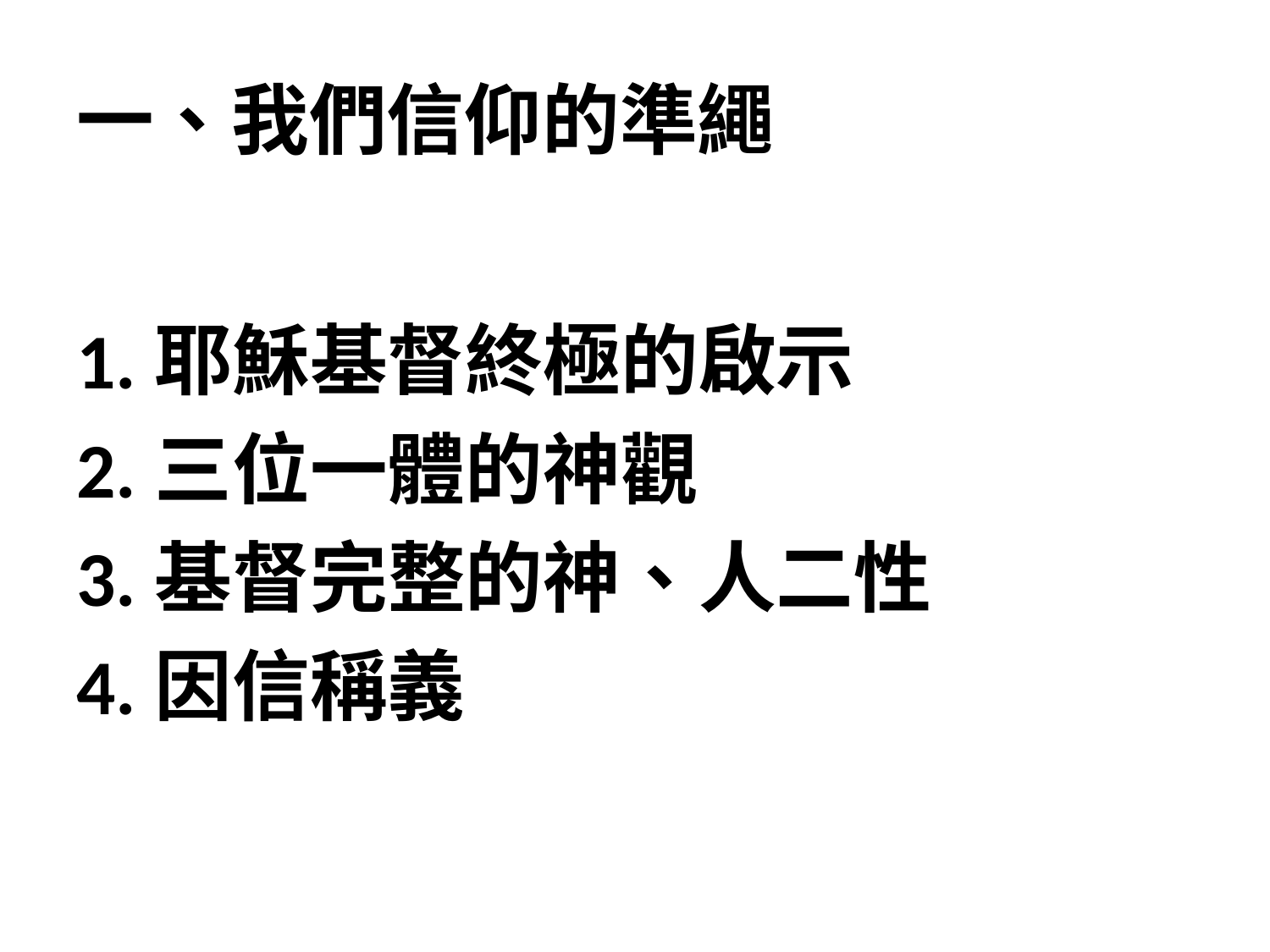

# 一、我們信仰的準繩

1.耶穌基督終極的啟示
2.三位一體的神觀
3.基督完整的神、人二性
4.因信稱義